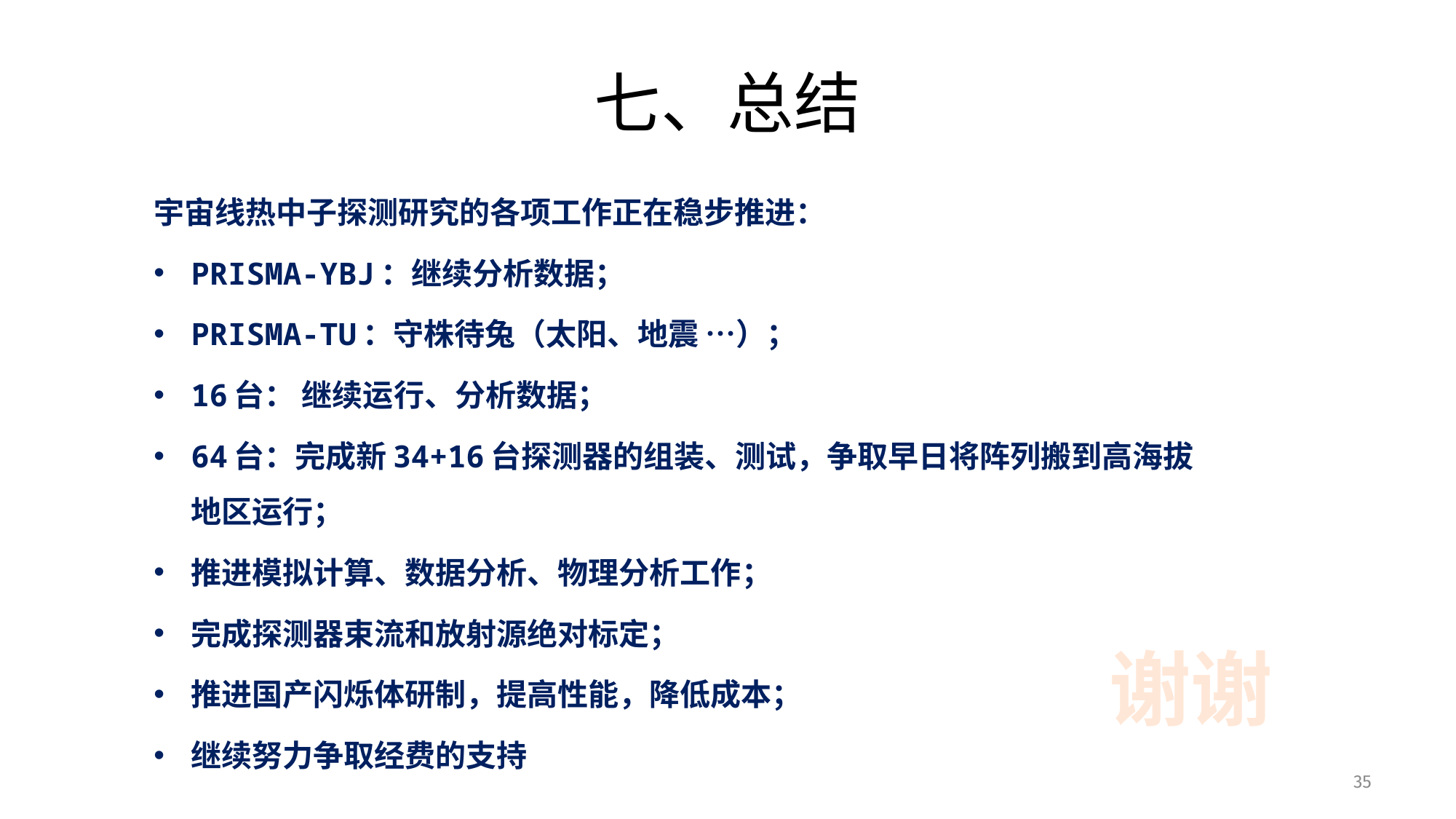

# 七、总结
宇宙线热中子探测研究的各项工作正在稳步推进：
PRISMA-YBJ：继续分析数据；
PRISMA-TU：守株待兔（太阳、地震 …）；
16台： 继续运行、分析数据；
64台：完成新34+16台探测器的组装、测试，争取早日将阵列搬到高海拔地区运行；
推进模拟计算、数据分析、物理分析工作；
完成探测器束流和放射源绝对标定；
推进国产闪烁体研制，提高性能，降低成本；
继续努力争取经费的支持
谢谢
35